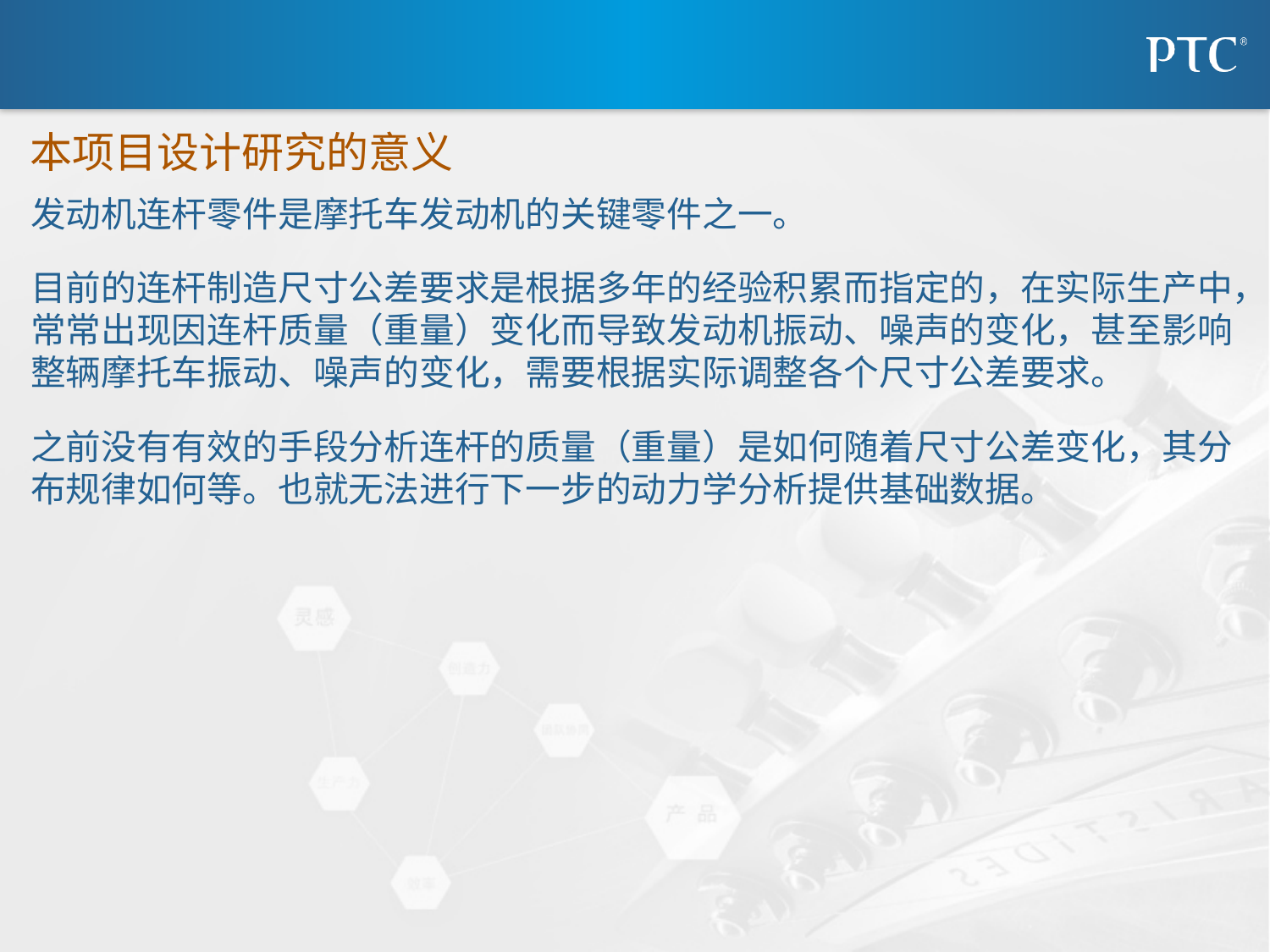

# 本项目设计研究的意义
发动机连杆零件是摩托车发动机的关键零件之一。
目前的连杆制造尺寸公差要求是根据多年的经验积累而指定的，在实际生产中，常常出现因连杆质量（重量）变化而导致发动机振动、噪声的变化，甚至影响整辆摩托车振动、噪声的变化，需要根据实际调整各个尺寸公差要求。
之前没有有效的手段分析连杆的质量（重量）是如何随着尺寸公差变化，其分布规律如何等。也就无法进行下一步的动力学分析提供基础数据。